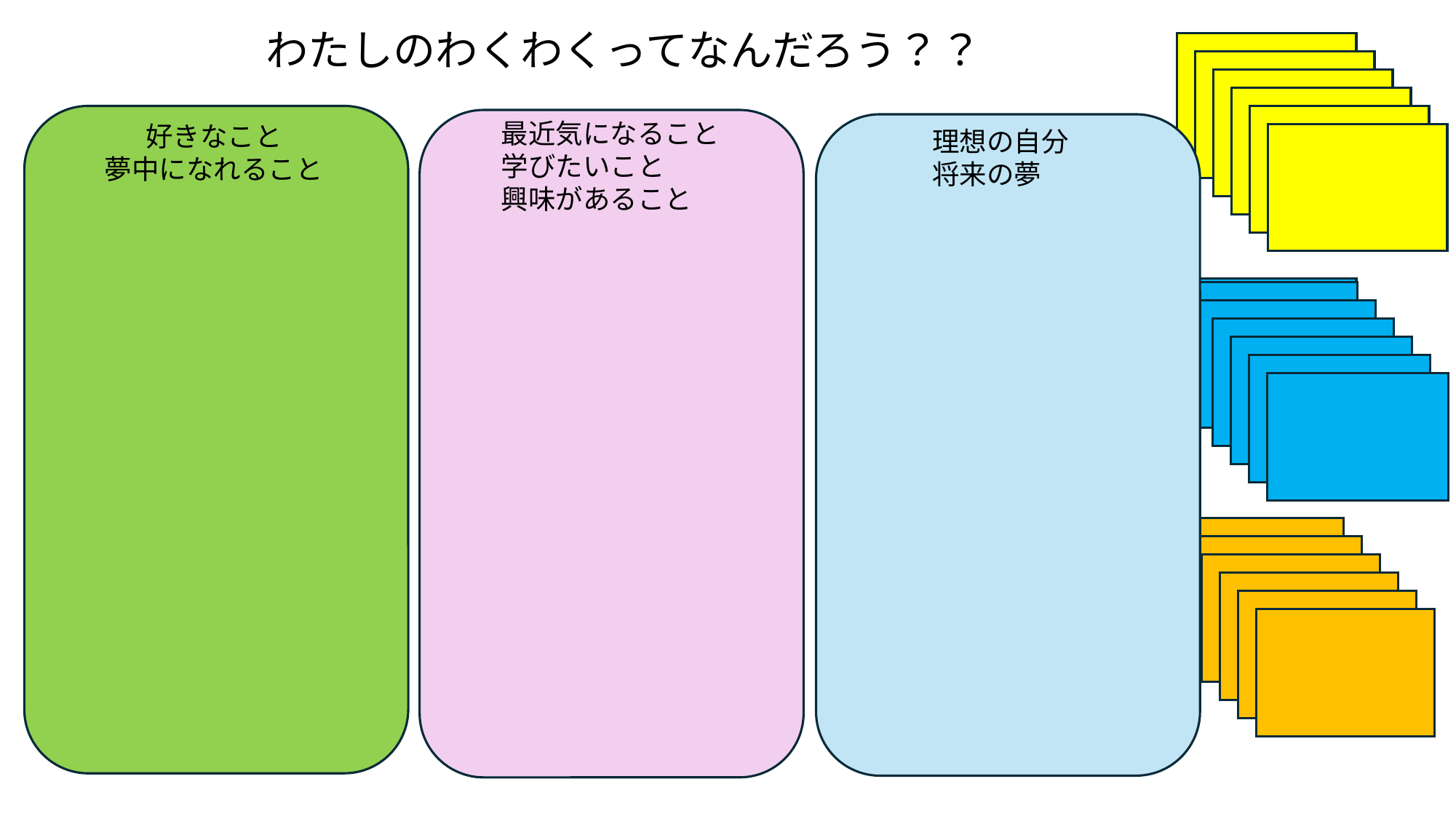

わたしのわくわくってなんだろう？？

最近気になること
学びたいこと
興味があること

好きなこと
夢中になれること

理想の自分
将来の夢